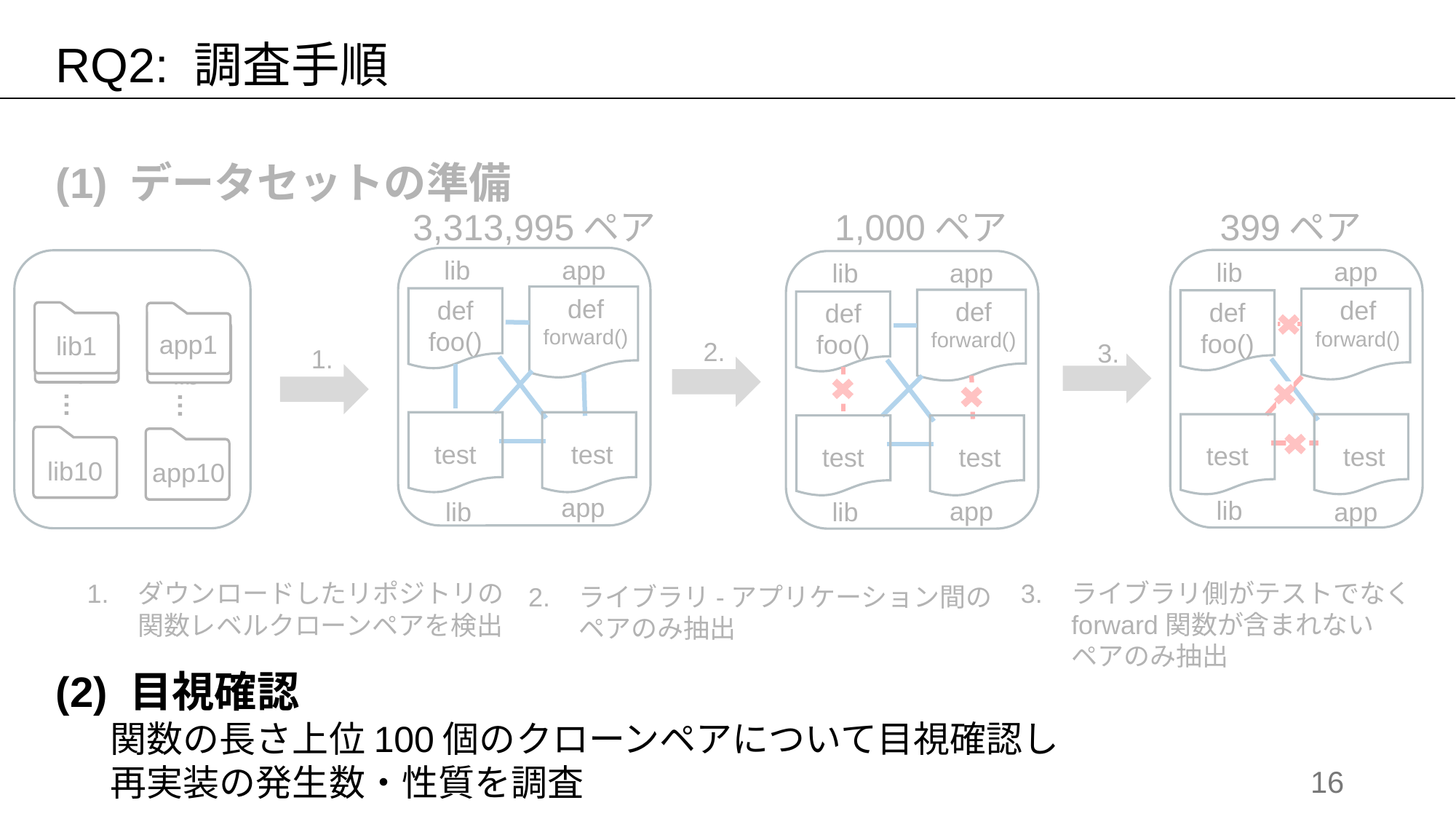

RQ2: 調査手順

(1) データセットの準備
3,313,995ペア

app
lib

def forward()
def foo()

test
test
app
lib

app1
lib1
lib
lib
…
…

lib10
app10
1.

ダウンロードしたリポジトリの
関数レベルクローンペアを検出
1,000ペア

app
lib

def forward()
def foo()

test
test
app
lib
2.

ライブラリ-アプリケーション間の
ペアのみ抽出
399ペア

app
lib

def forward()
def foo()

test
test
3.

lib
app
ライブラリ側がテストでなく
forward関数が含まれない
ペアのみ抽出
(2) 目視確認
関数の長さ上位100個のクローンペアについて目視確認し
再実装の発生数・性質を調査
16